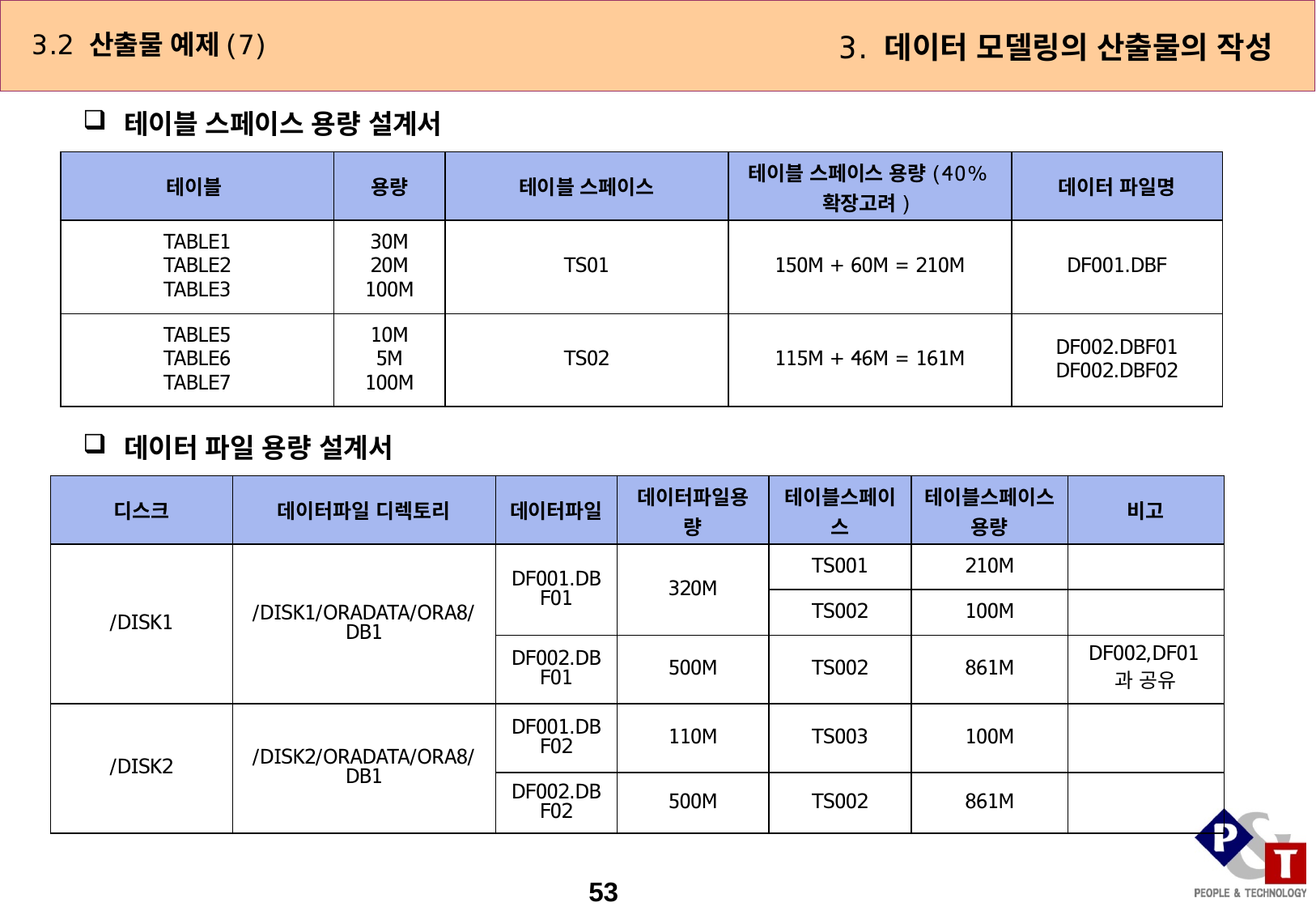

3.2 산출물 예제(7)
3. 데이터 모델링의 산출물의 작성
 테이블 스페이스 용량 설계서
| 테이블 | 용량 | 테이블 스페이스 | 테이블 스페이스 용량(40% 확장고려) | 데이터 파일명 |
| --- | --- | --- | --- | --- |
| TABLE1 TABLE2 TABLE3 | 30M 20M 100M | TS01 | 150M + 60M = 210M | DF001.DBF |
| TABLE5 TABLE6 TABLE7 | 10M 5M 100M | TS02 | 115M + 46M = 161M | DF002.DBF01 DF002.DBF02 |
 데이터 파일 용량 설계서
| 디스크 | 데이터파일 디렉토리 | 데이터파일 | 데이터파일용량 | 테이블스페이스 | 테이블스페이스 용량 | 비고 |
| --- | --- | --- | --- | --- | --- | --- |
| /DISK1 | /DISK1/ORADATA/ORA8/DB1 | DF001.DBF01 | 320M | TS001 | 210M |  |
|  |  |  |  | TS002 | 100M |  |
|  |  | DF002.DBF01 | 500M | TS002 | 861M | DF002,DF01과 공유 |
| /DISK2 | /DISK2/ORADATA/ORA8/DB1 | DF001.DBF02 | 110M | TS003 | 100M |  |
|  |  | DF002.DBF02 | 500M | TS002 | 861M |  |